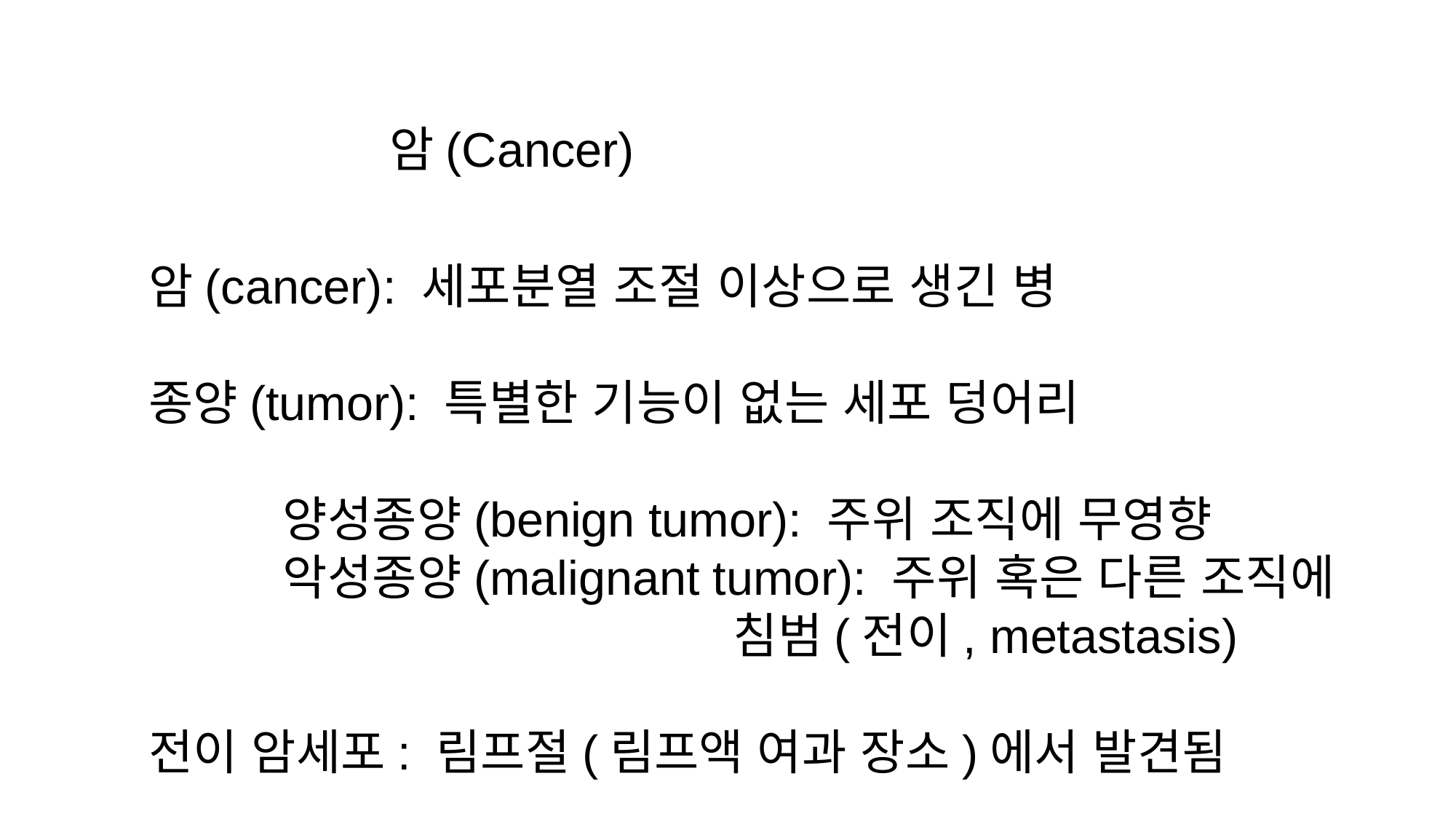

암(Cancer)
암(cancer): 세포분열 조절 이상으로 생긴 병
종양(tumor): 특별한 기능이 없는 세포 덩어리

         양성종양(benign tumor): 주위 조직에 무영향
         악성종양(malignant tumor): 주위 혹은 다른 조직에
                                          침범(전이, metastasis)

전이 암세포: 림프절(림프액 여과 장소)에서 발견됨